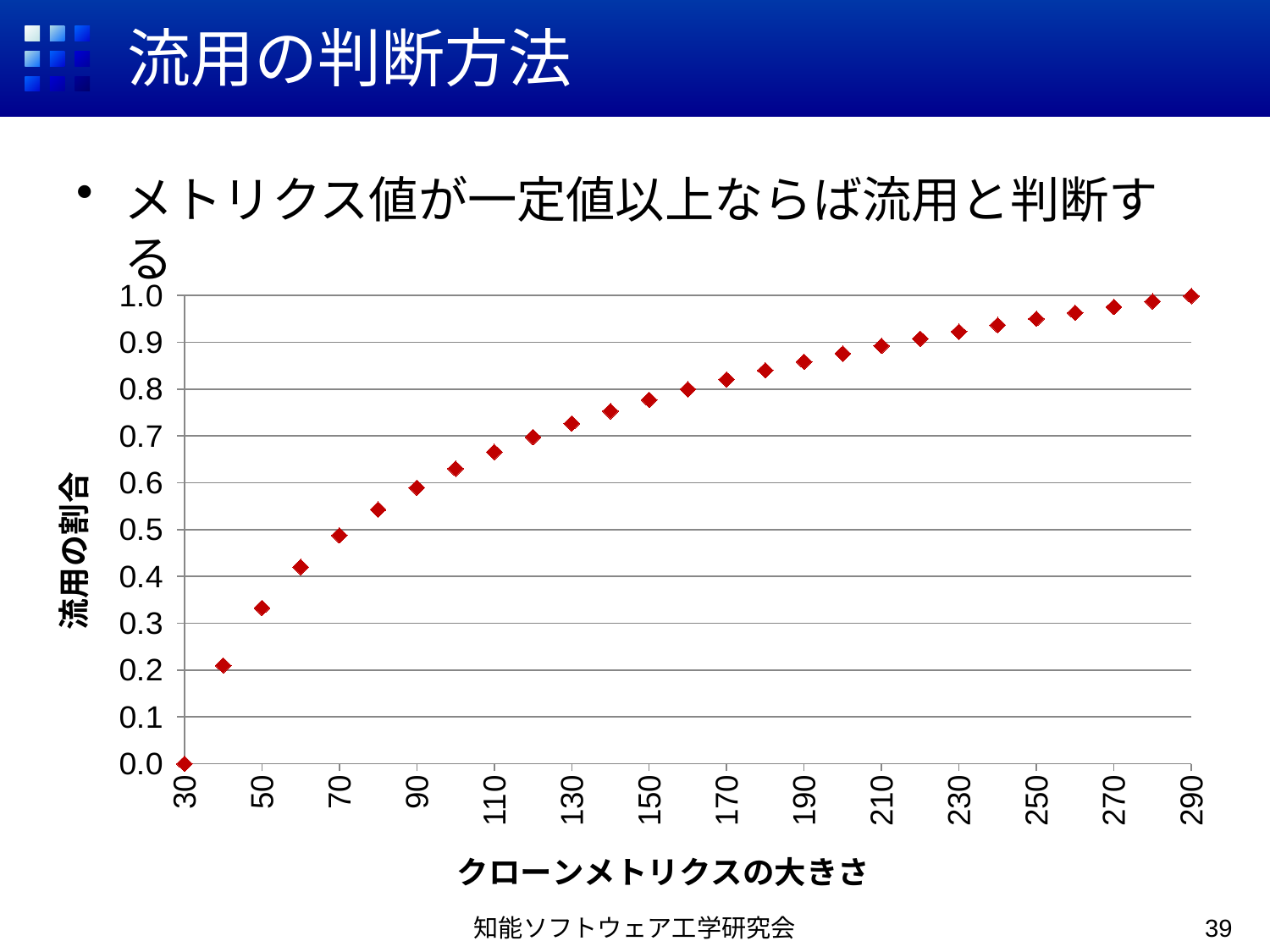

# 流用の判断方法
メトリクス値が一定値以上ならば流用と判断する

### Chart

| Category |  |
|---|---|
知能ソフトウェア工学研究会
39